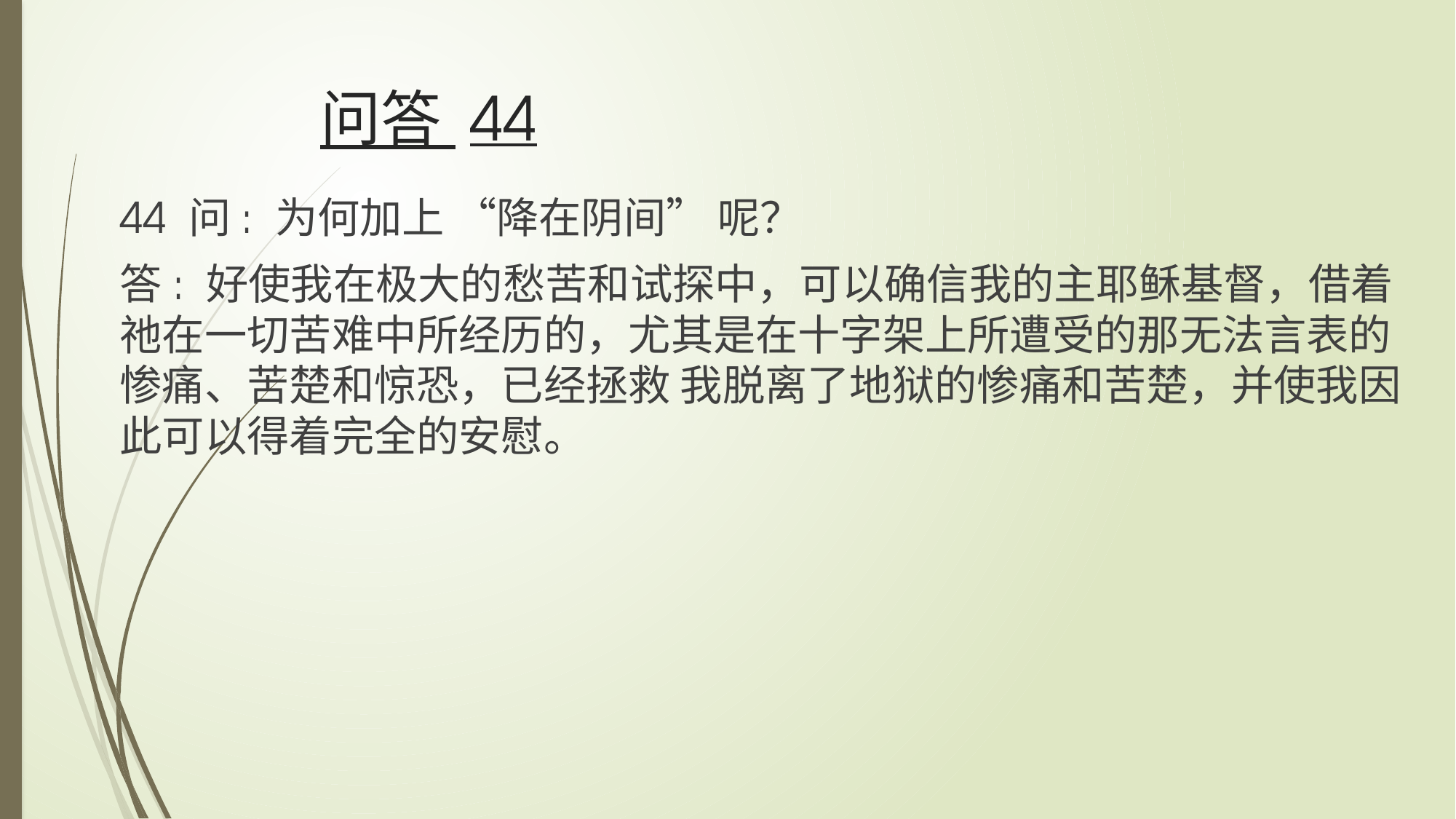

# 问答 44
44 问: 为何加上 “降在阴间” 呢？
答: 好使我在极大的愁苦和试探中，可以确信我的主耶稣基督，借着祂在一切苦难中所经历的，尤其是在十字架上所遭受的那无法言表的惨痛、苦楚和惊恐，已经拯救 我脱离了地狱的惨痛和苦楚，并使我因此可以得着完全的安慰。